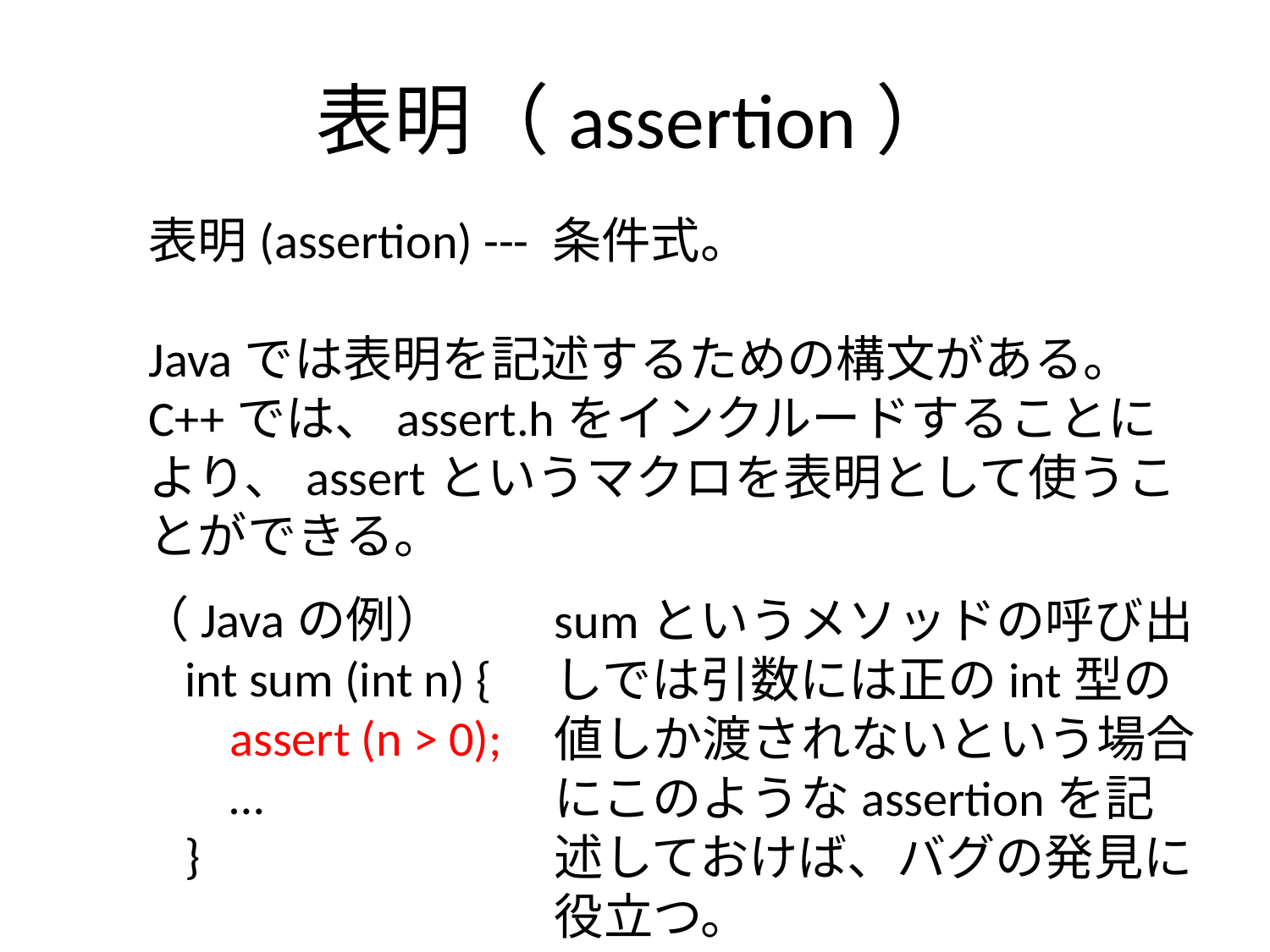

# 表明（assertion）
表明(assertion) --- 条件式。

Javaでは表明を記述するための構文がある。
C++では、assert.hをインクルードすることにより、assertというマクロを表明として使うことができる。
（Javaの例）
    int sum (int n) {
        assert (n > 0);
        …
    }
sumというメソッドの呼び出しでは引数には正のint型の値しか渡されないという場合にこのようなassertionを記述しておけば、バグの発見に役立つ。